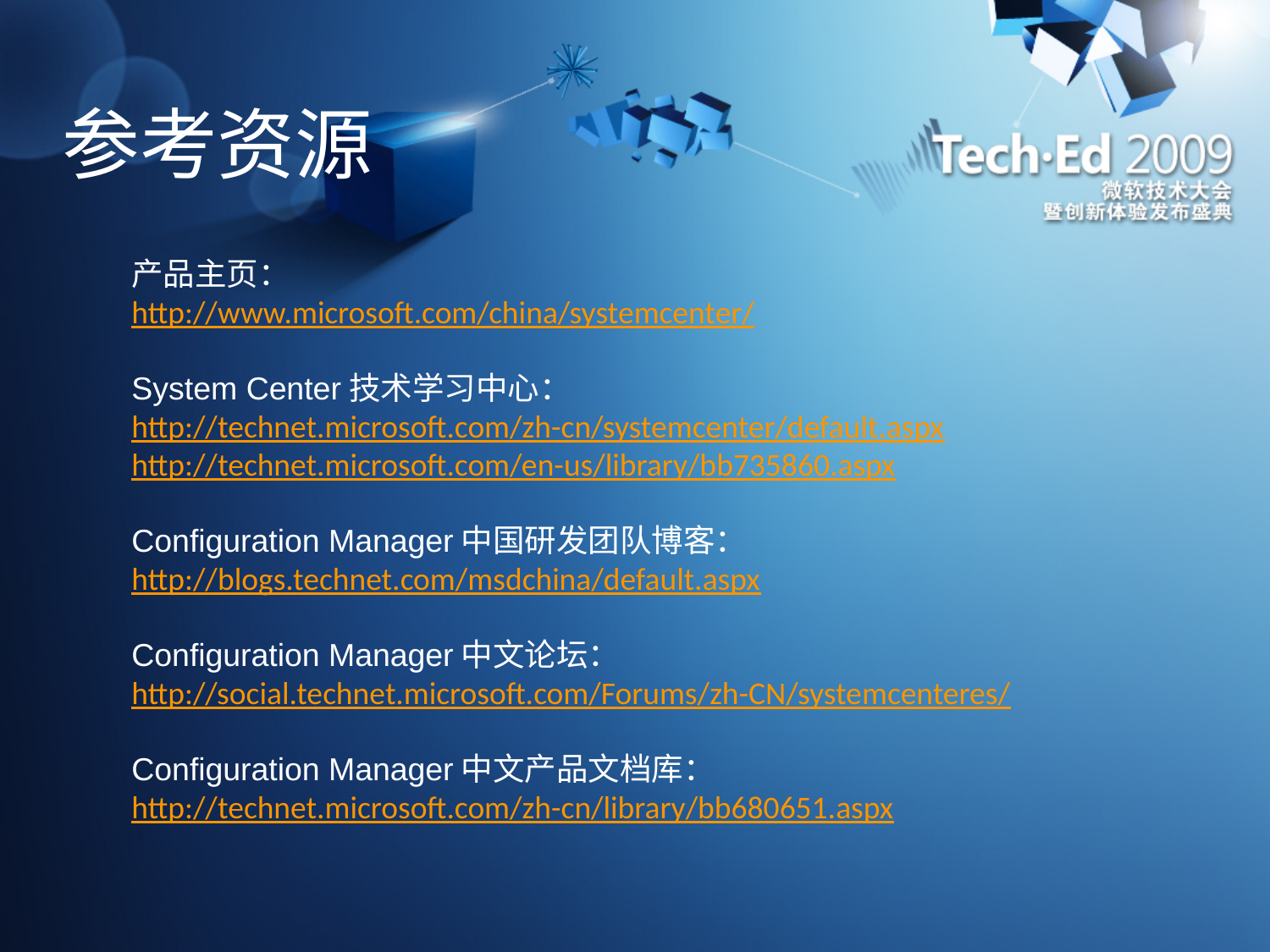

# 参考资源
产品主页：
http://www.microsoft.com/china/systemcenter/

System Center技术学习中心：
http://technet.microsoft.com/zh-cn/systemcenter/default.aspx
http://technet.microsoft.com/en-us/library/bb735860.aspx

Configuration Manager中国研发团队博客： http://blogs.technet.com/msdchina/default.aspx

Configuration Manager中文论坛： http://social.technet.microsoft.com/Forums/zh-CN/systemcenteres/

Configuration Manager中文产品文档库： http://technet.microsoft.com/zh-cn/library/bb680651.aspx